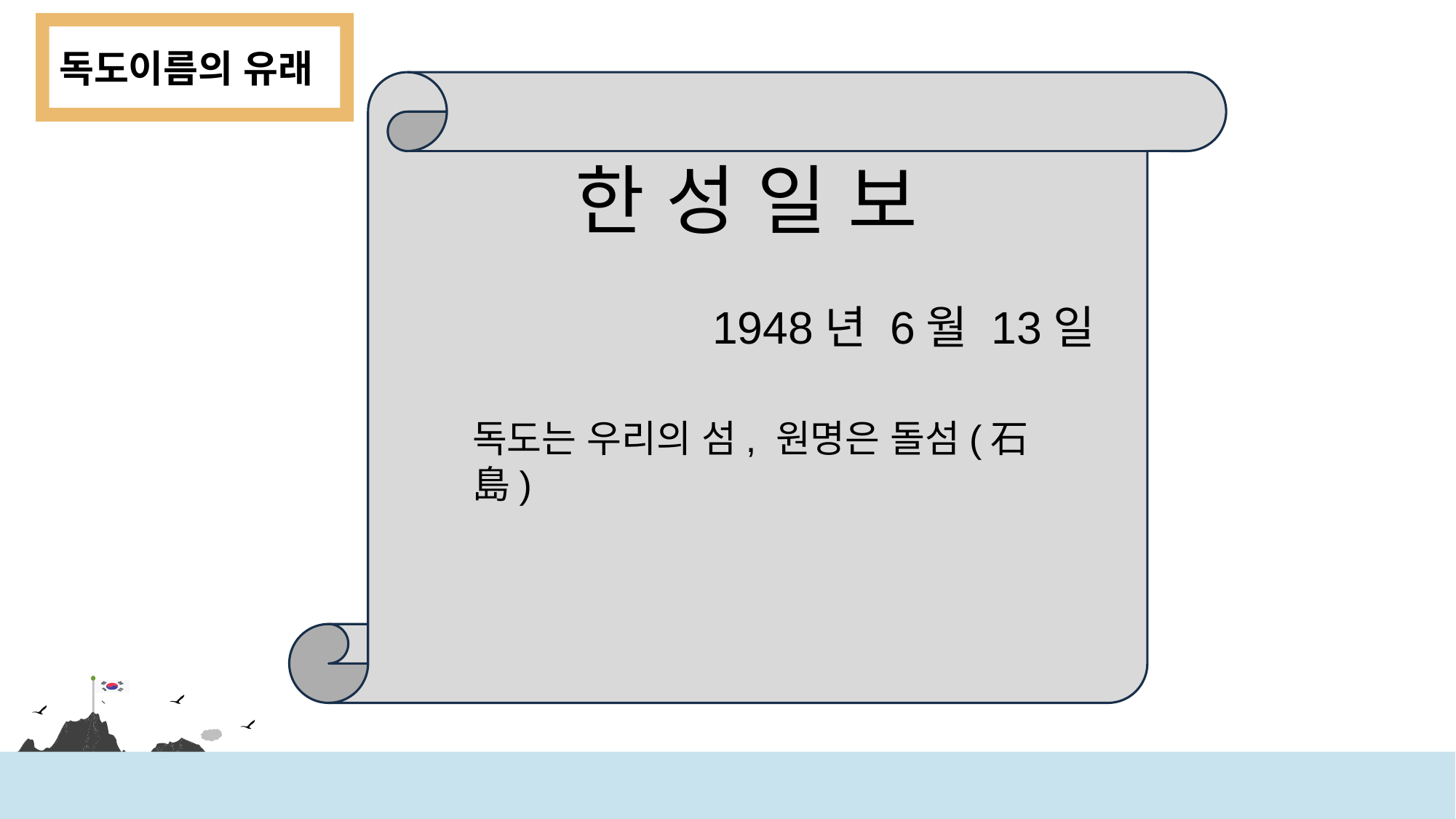

독도이름의 유래

한 성 일 보

1948년 6월 13일
독도는 우리의 섬, 원명은 돌섬(石島)